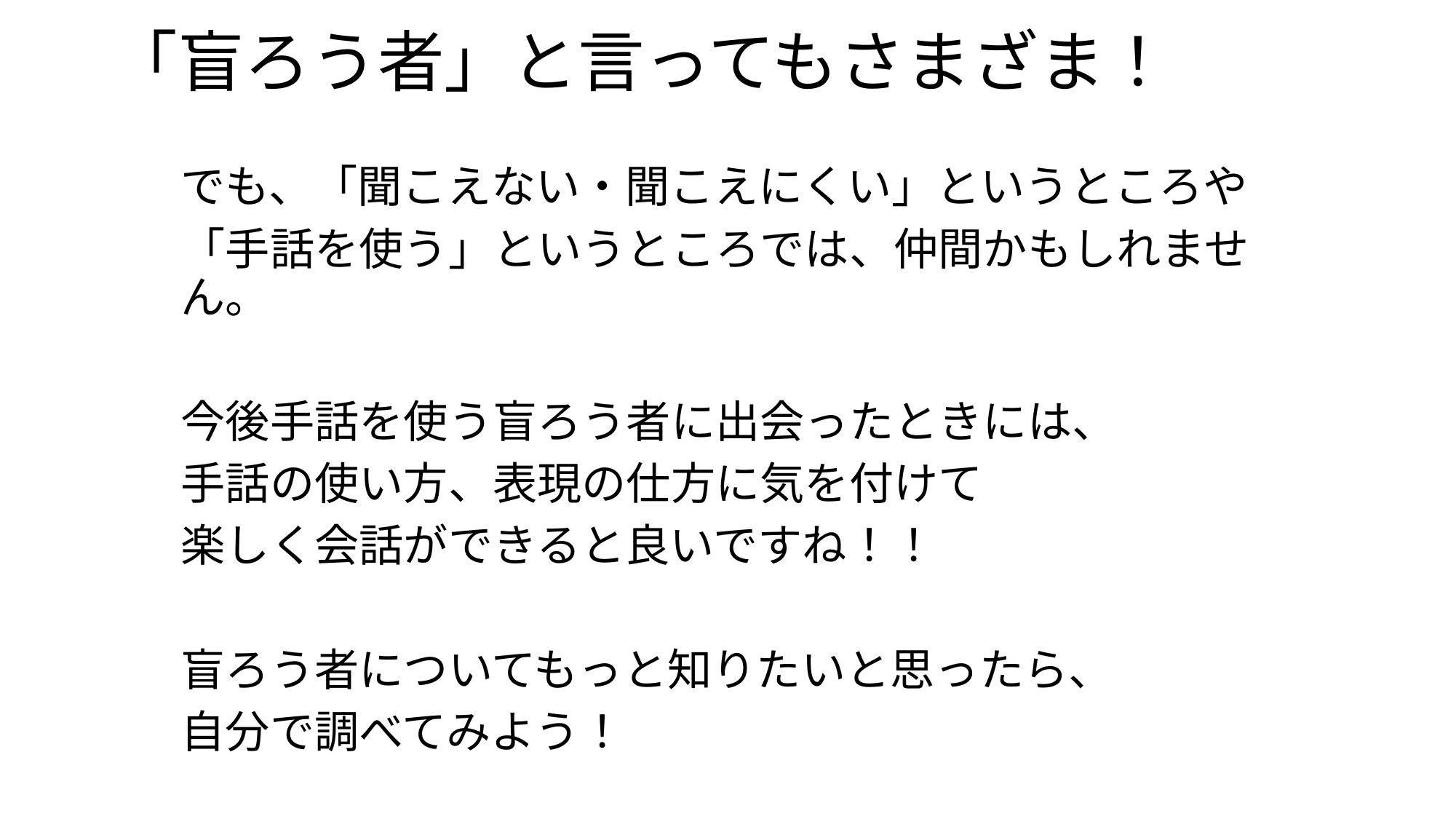

# 「盲ろう者」と言ってもさまざま！
でも、「聞こえない・聞こえにくい」というところや
「手話を使う」というところでは、仲間かもしれません。

今後手話を使う盲ろう者に出会ったときには、
手話の使い方、表現の仕方に気を付けて
楽しく会話ができると良いですね！！

盲ろう者についてもっと知りたいと思ったら、
自分で調べてみよう！